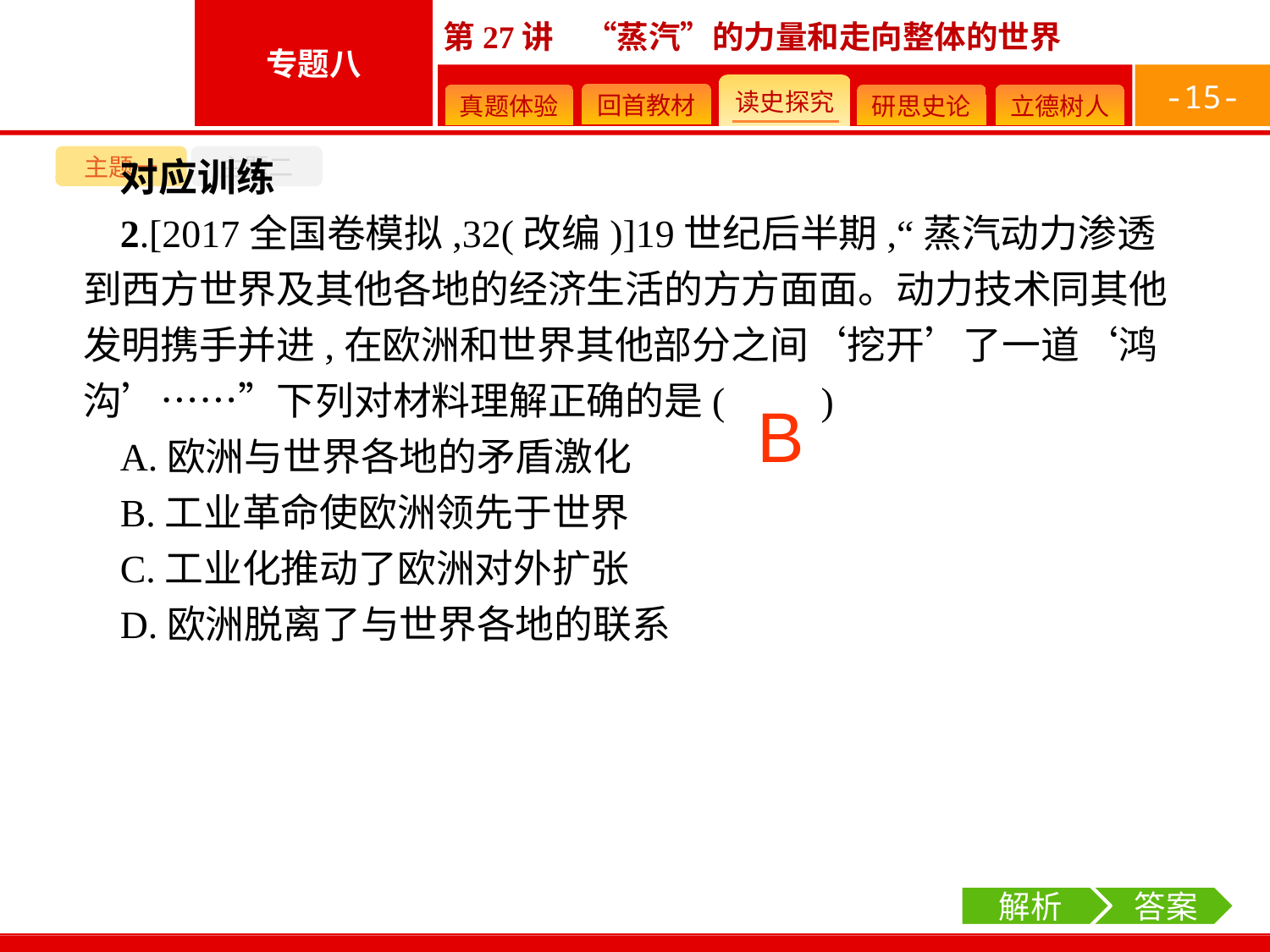

-15-
对应训练
2.[2017全国卷模拟,32(改编)]19世纪后半期,“蒸汽动力渗透到西方世界及其他各地的经济生活的方方面面。动力技术同其他发明携手并进,在欧洲和世界其他部分之间‘挖开’了一道‘鸿沟’……”下列对材料理解正确的是(　　)
A.欧洲与世界各地的矛盾激化
B.工业革命使欧洲领先于世界
C.工业化推动了欧洲对外扩张
D.欧洲脱离了与世界各地的联系
主题一
主题二
B
解析
  答案